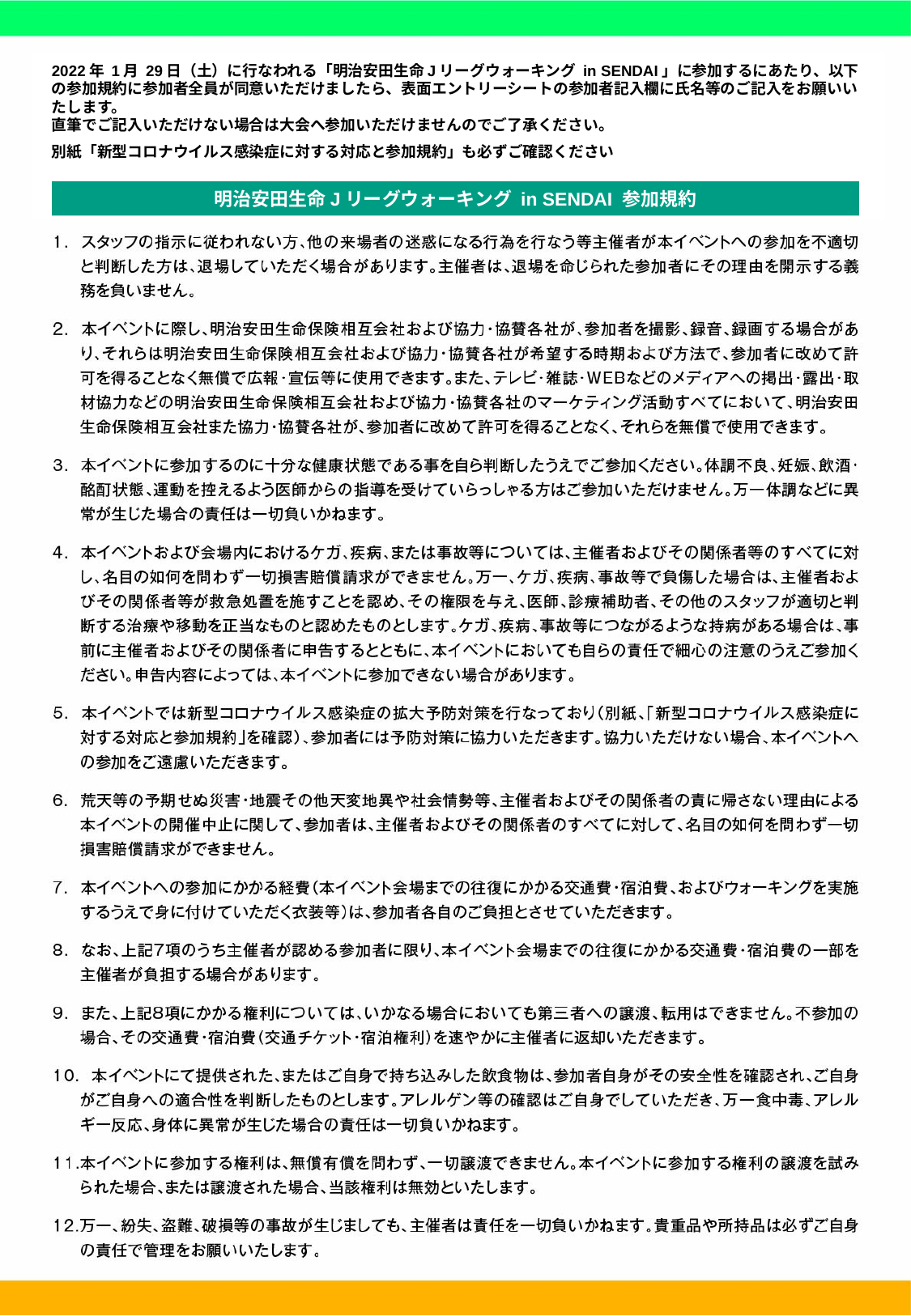

2022年 1月 29日（土）に行なわれる「明治安田生命Jリーグウォーキング in SENDAI」に参加するにあたり、以下の参加規約に参加者全員が同意いただけましたら、表面エントリーシートの参加者記入欄に氏名等のご記入をお願いいたします。
直筆でご記入いただけない場合は大会へ参加いただけませんのでご了承ください。

別紙「新型コロナウイルス感染症に対する対応と参加規約」も必ずご確認ください
明治安田生命Jリーグウォーキング in SENDAI 参加規約
富山県総合運動公園